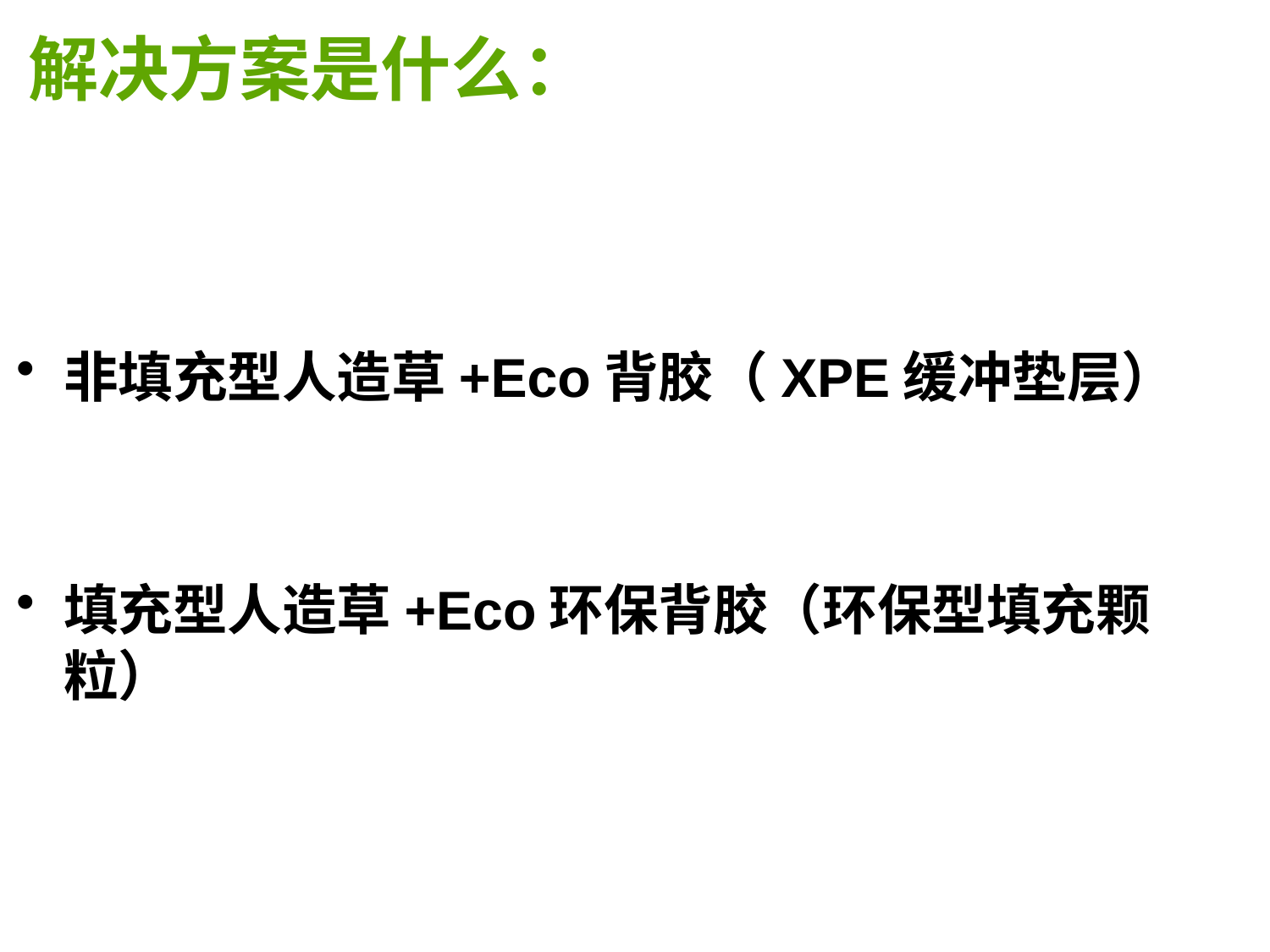

解决方案是什么：
非填充型人造草+Eco背胶（XPE缓冲垫层）

填充型人造草+Eco环保背胶（环保型填充颗粒）